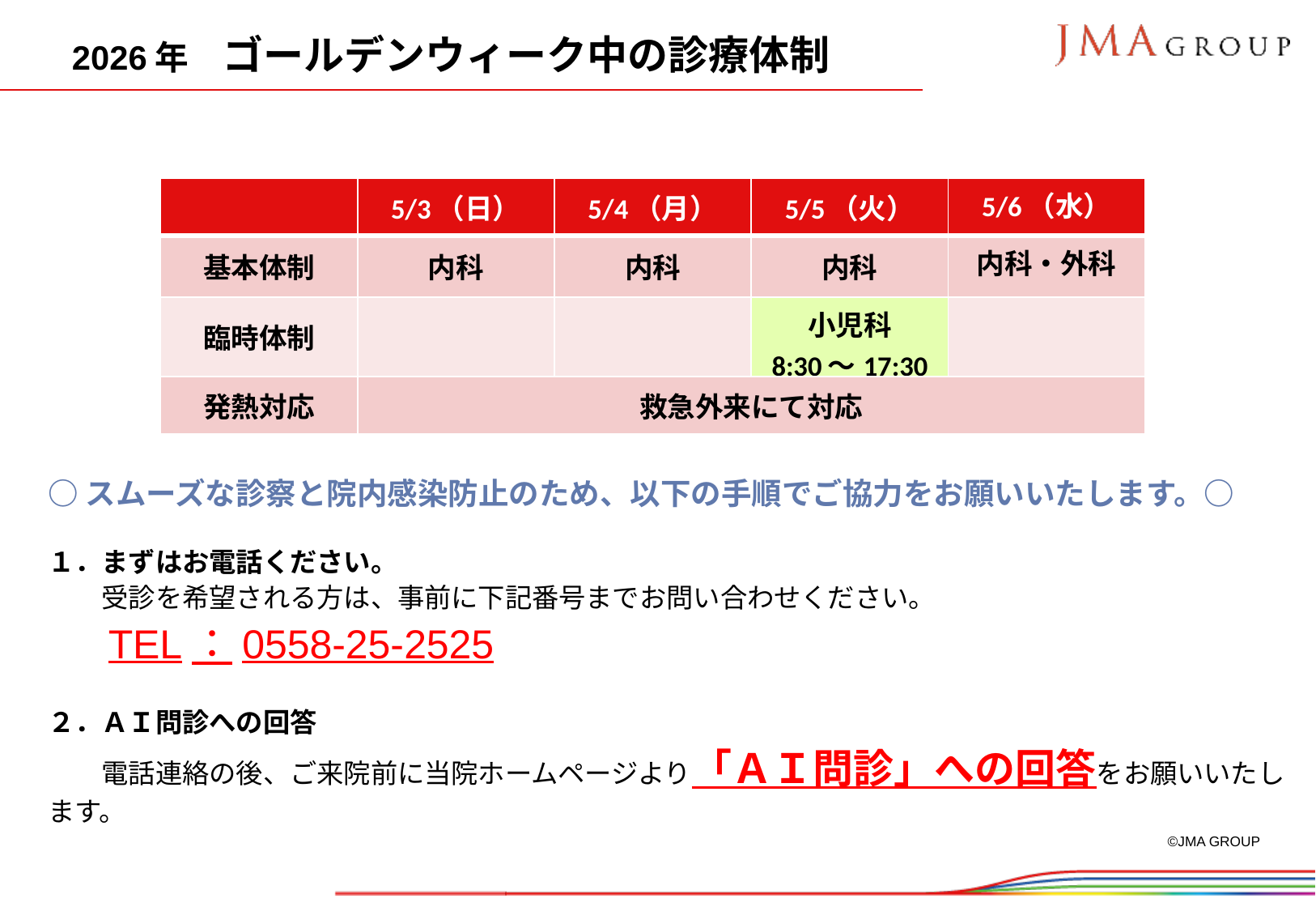

2026年　ゴールデンウィーク中の診療体制
|  | 5/3（日） | 5/4（月） | 5/5（火） | 5/6（水） |
| --- | --- | --- | --- | --- |
| 基本体制 | 内科 | 内科 | 内科 | 内科・外科 |
| 臨時体制 |  |  | 小児科 8:30～17:30 |  |
| 発熱対応 | 救急外来にて対応 |  |  |  |
○スムーズな診察と院内感染防止のため、以下の手順でご協力をお願いいたします。○

１．まずはお電話ください。
　　受診を希望される方は、事前に下記番号までお問い合わせください。
　　TEL：0558-25-2525

２．ＡＩ問診への回答
　　電話連絡の後、ご来院前に当院ホームページより「ＡＩ問診」への回答をお願いいたします。